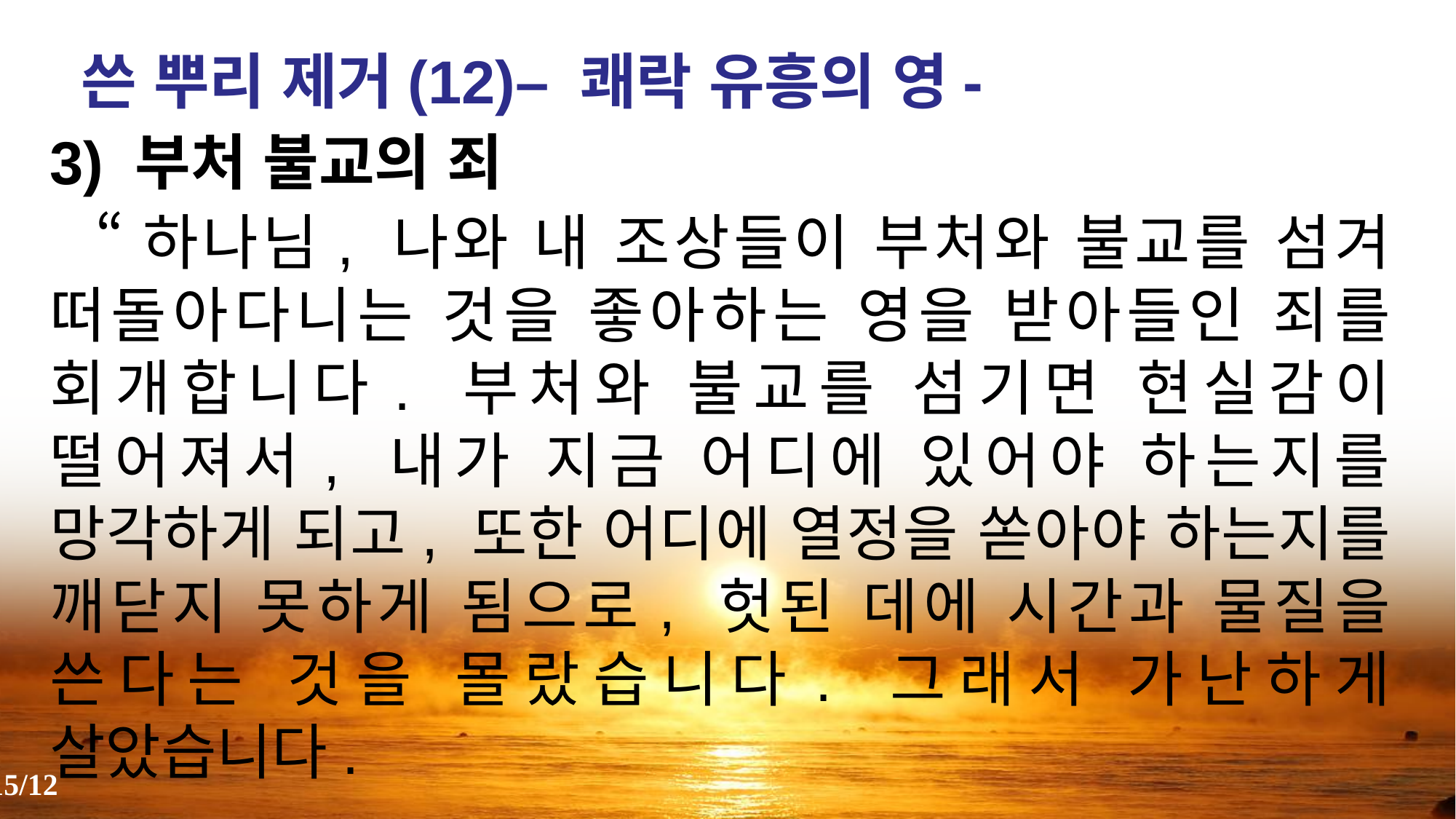

쓴 뿌리 제거(12)– 쾌락 유흥의 영-
3) 부처 불교의 죄
  “하나님, 나와 내 조상들이 부처와 불교를 섬겨 떠돌아다니는 것을 좋아하는 영을 받아들인 죄를 회개합니다. 부처와 불교를 섬기면 현실감이 떨어져서, 내가 지금 어디에 있어야 하는지를 망각하게 되고, 또한 어디에 열정을 쏟아야 하는지를 깨닫지 못하게 됨으로, 헛된 데에 시간과 물질을 쓴다는 것을 몰랐습니다. 그래서 가난하게 살았습니다.